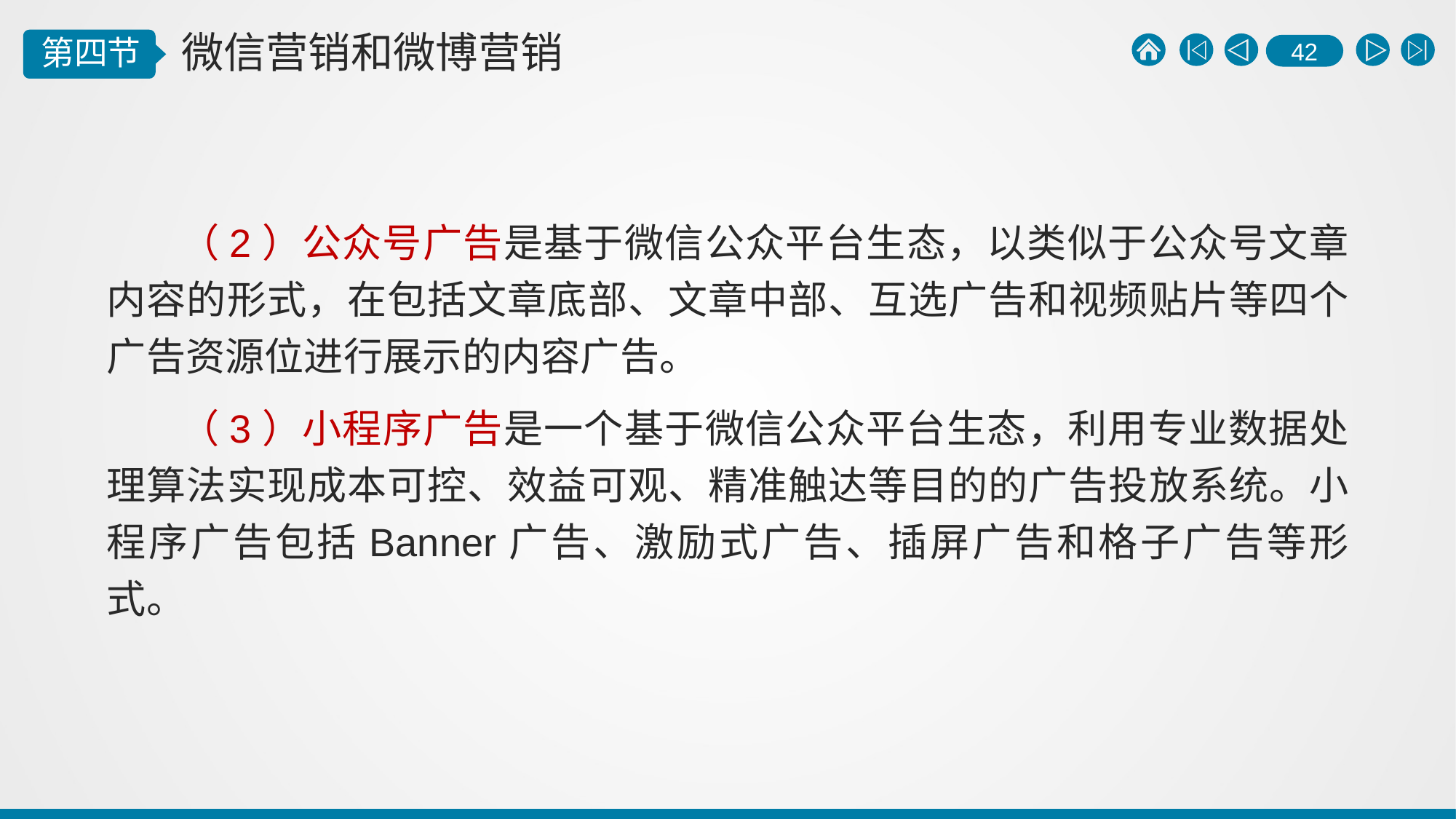

（2）公众号广告是基于微信公众平台生态，以类似于公众号文章内容的形式，在包括文章底部、文章中部、互选广告和视频贴片等四个广告资源位进行展示的内容广告。
（3）小程序广告是一个基于微信公众平台生态，利用专业数据处理算法实现成本可控、效益可观、精准触达等目的的广告投放系统。小程序广告包括Banner广告、激励式广告、插屏广告和格子广告等形式。